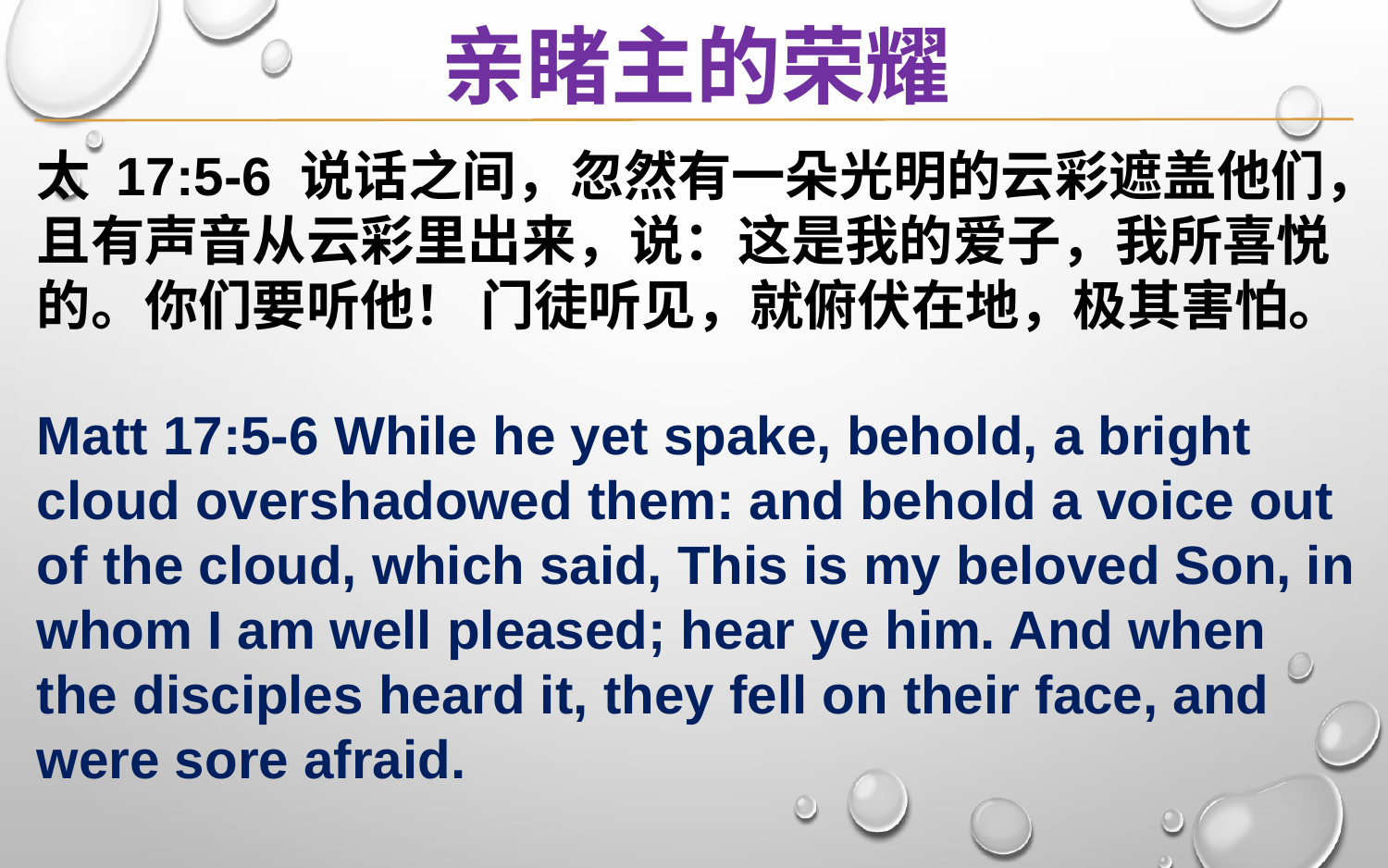

亲睹主的荣耀
太 17:5-6 说话之间，忽然有一朵光明的云彩遮盖他们，且有声音从云彩里出来，说：这是我的爱子，我所喜悦的。你们要听他！ 门徒听见，就俯伏在地，极其害怕。
Matt 17:5-6 While he yet spake, behold, a bright cloud overshadowed them: and behold a voice out of the cloud, which said, This is my beloved Son, in whom I am well pleased; hear ye him. And when the disciples heard it, they fell on their face, and were sore afraid.